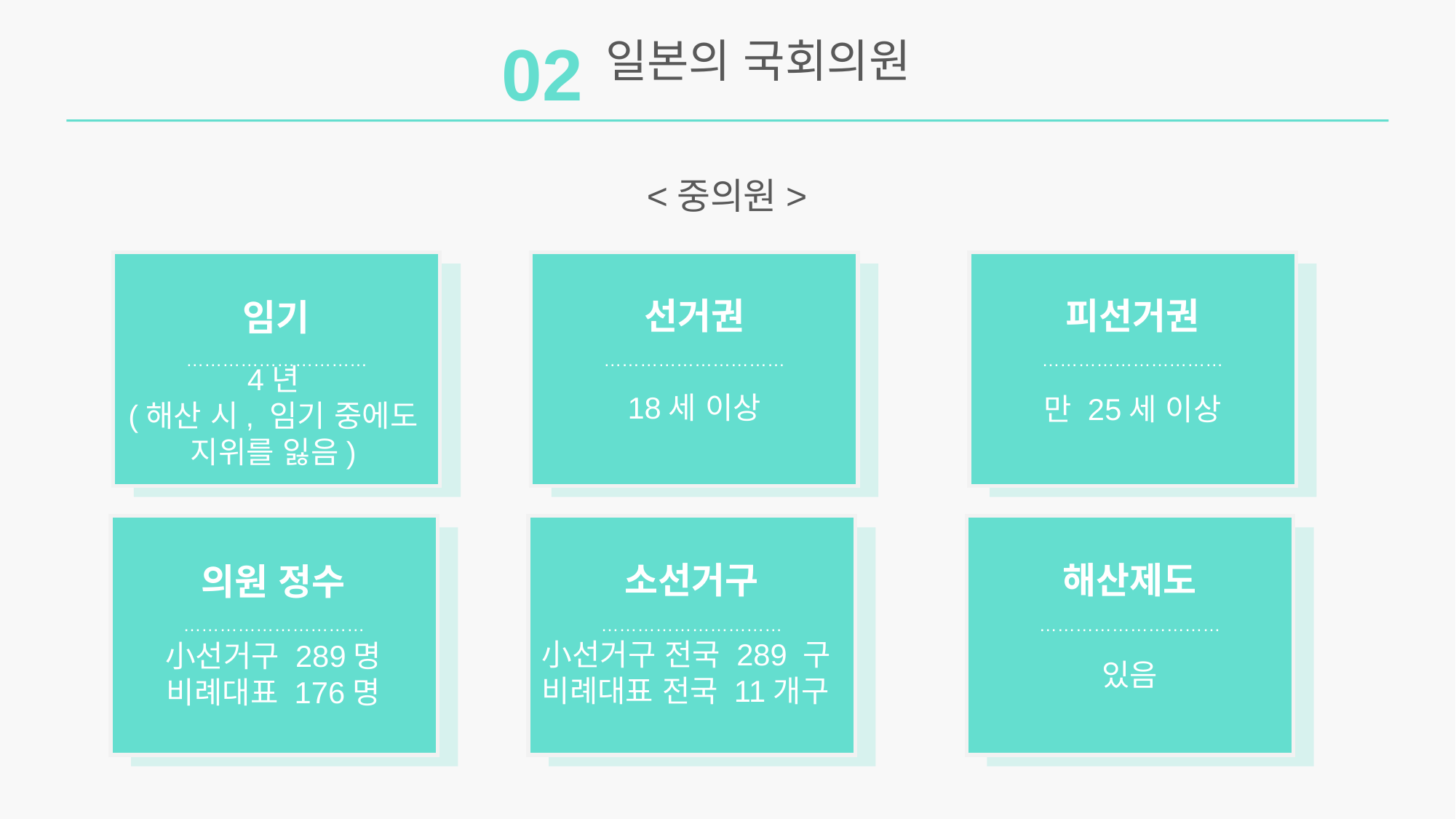

02
일본의 국회의원

<중의원>

선거권
피선거권
임기
…………………………

…………………………

…………………………

4년
(해산 시, 임기 중에도
지위를 잃음)

18세 이상

만 25세 이상

소선거구
해산제도
의원 정수
…………………………

…………………………

…………………………

小선거구 289명
비례대표 176명

있음
小선거구 전국 289 구
비례대표 전국 11개구